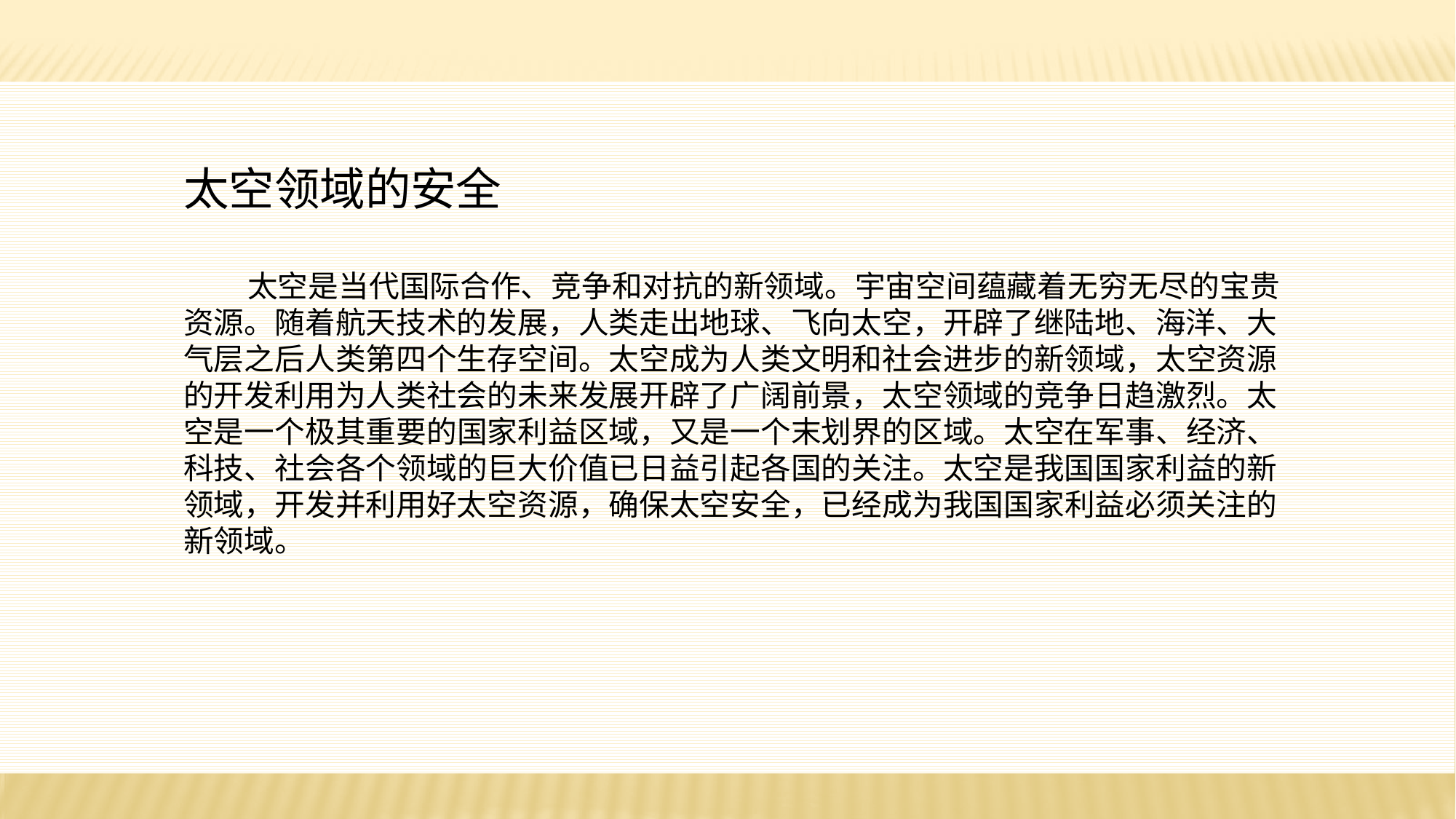

太空领域的安全
         太空是当代国际合作、竞争和对抗的新领域。宇宙空间蕴藏着无穷无尽的宝贵资源。随着航天技术的发展，人类走出地球、飞向太空，开辟了继陆地、海洋、大气层之后人类第四个生存空间。太空成为人类文明和社会进步的新领域，太空资源的开发利用为人类社会的未来发展开辟了广阔前景，太空领域的竞争日趋激烈。太空是一个极其重要的国家利益区域，又是一个末划界的区域。太空在军事、经济、科技、社会各个领域的巨大价值已日益引起各国的关注。太空是我国国家利益的新领域，开发并利用好太空资源，确保太空安全，已经成为我国国家利益必须关注的新领域。